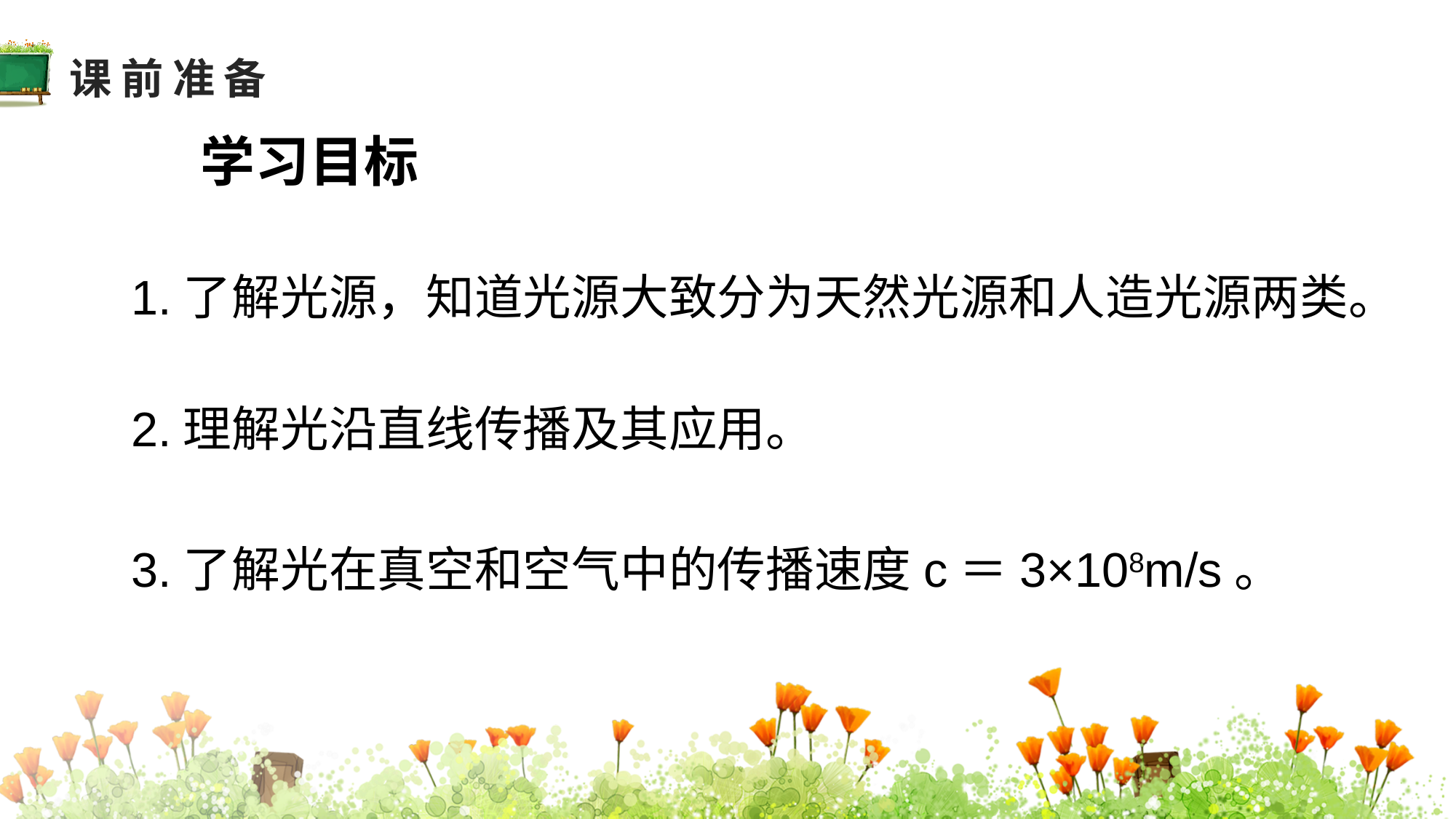

课前准备
学习目标
1.了解光源，知道光源大致分为天然光源和人造光源两类。
教学分析
2.理解光沿直线传播及其应用。
3.了解光在真空和空气中的传播速度c＝3×108m/s。